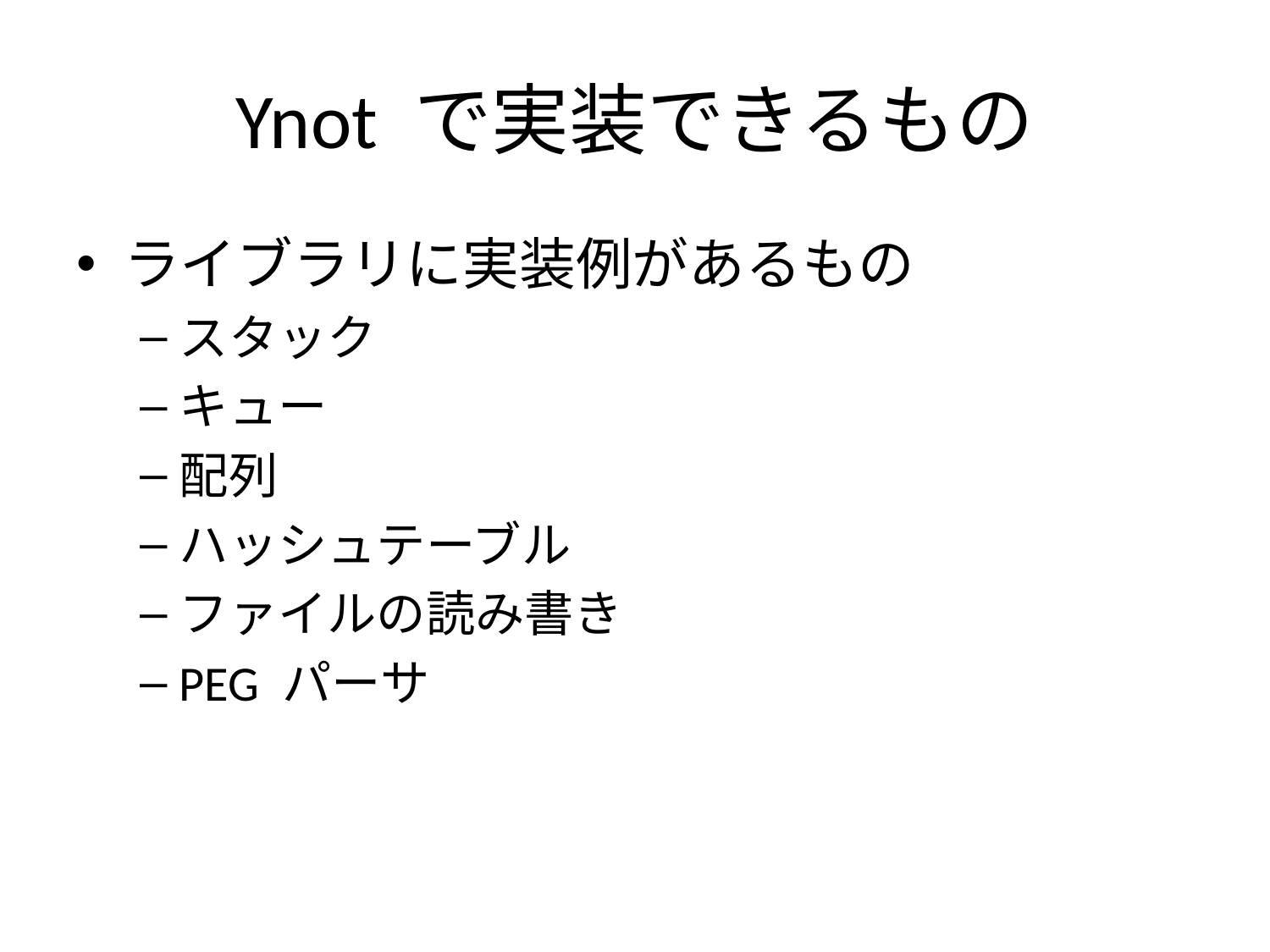

# Ynot で実装できるもの
ライブラリに実装例があるもの
スタック
キュー
配列
ハッシュテーブル
ファイルの読み書き
PEG パーサ